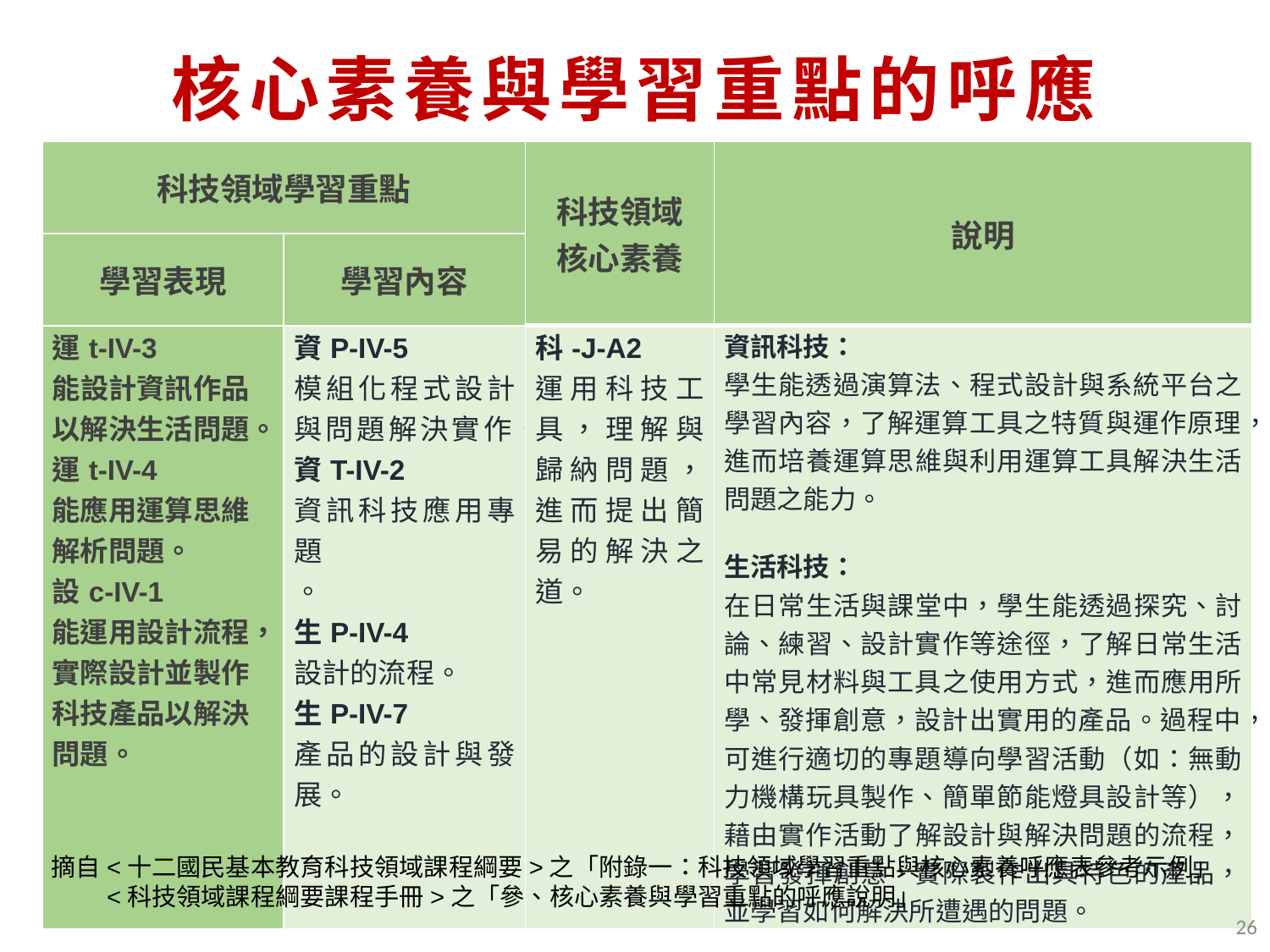

# 核心素養與學習重點的呼應
| 科技領域學習重點 |  | 科技領域 核心素養 | 說明 |
| --- | --- | --- | --- |
| 學習表現 | 學習內容 |  |  |
| 運t-IV-3 能設計資訊作品以解決生活問題。 運t-IV-4 能應用運算思維解析問題。 設c-IV-1 能運用設計流程，實際設計並製作科技產品以解決問題。 | 資P-IV-5 模組化程式設計與問題解決實作。 資T-IV-2 資訊科技應用專題 。 生P-IV-4 設計的流程。 生P-IV-7 產品的設計與發展。 | 科-J-A2 運用科技工具，理解與歸納問題，進而提出簡易的解決之道。 | 資訊科技： 學生能透過演算法、程式設計與系統平台之學習內容，了解運算工具之特質與運作原理，進而培養運算思維與利用運算工具解決生活問題之能力。 生活科技： 在日常生活與課堂中，學生能透過探究、討論、練習、設計實作等途徑，了解日常生活中常見材料與工具之使用方式，進而應用所學、發揮創意，設計出實用的產品。過程中，可進行適切的專題導向學習活動（如：無動力機構玩具製作、簡單節能燈具設計等），藉由實作活動了解設計與解決問題的流程，學習發揮創意，實際製作出具特色的產品，並學習如何解決所遭遇的問題。 |
摘自<十二國民基本教育科技領域課程綱要>之「附錄一：科技領域學習重點與核心素養呼應表參考示例」
　　<科技領域課程綱要課程手冊>之「參、核心素養與學習重點的呼應說明」
26